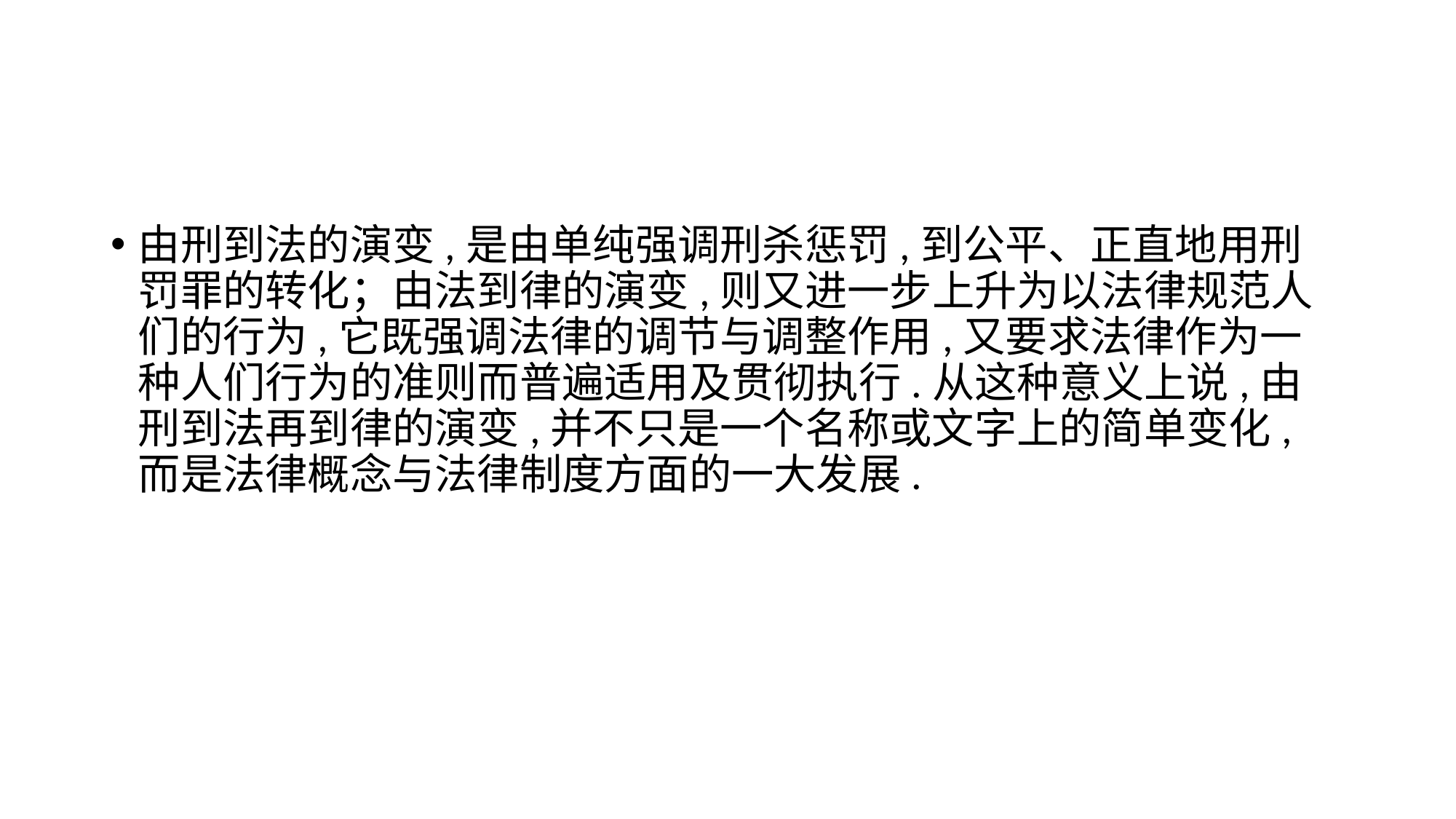

#
由刑到法的演变,是由单纯强调刑杀惩罚,到公平、正直地用刑罚罪的转化；由法到律的演变,则又进一步上升为以法律规范人们的行为,它既强调法律的调节与调整作用,又要求法律作为一种人们行为的准则而普遍适用及贯彻执行.从这种意义上说,由刑到法再到律的演变,并不只是一个名称或文字上的简单变化,而是法律概念与法律制度方面的一大发展.